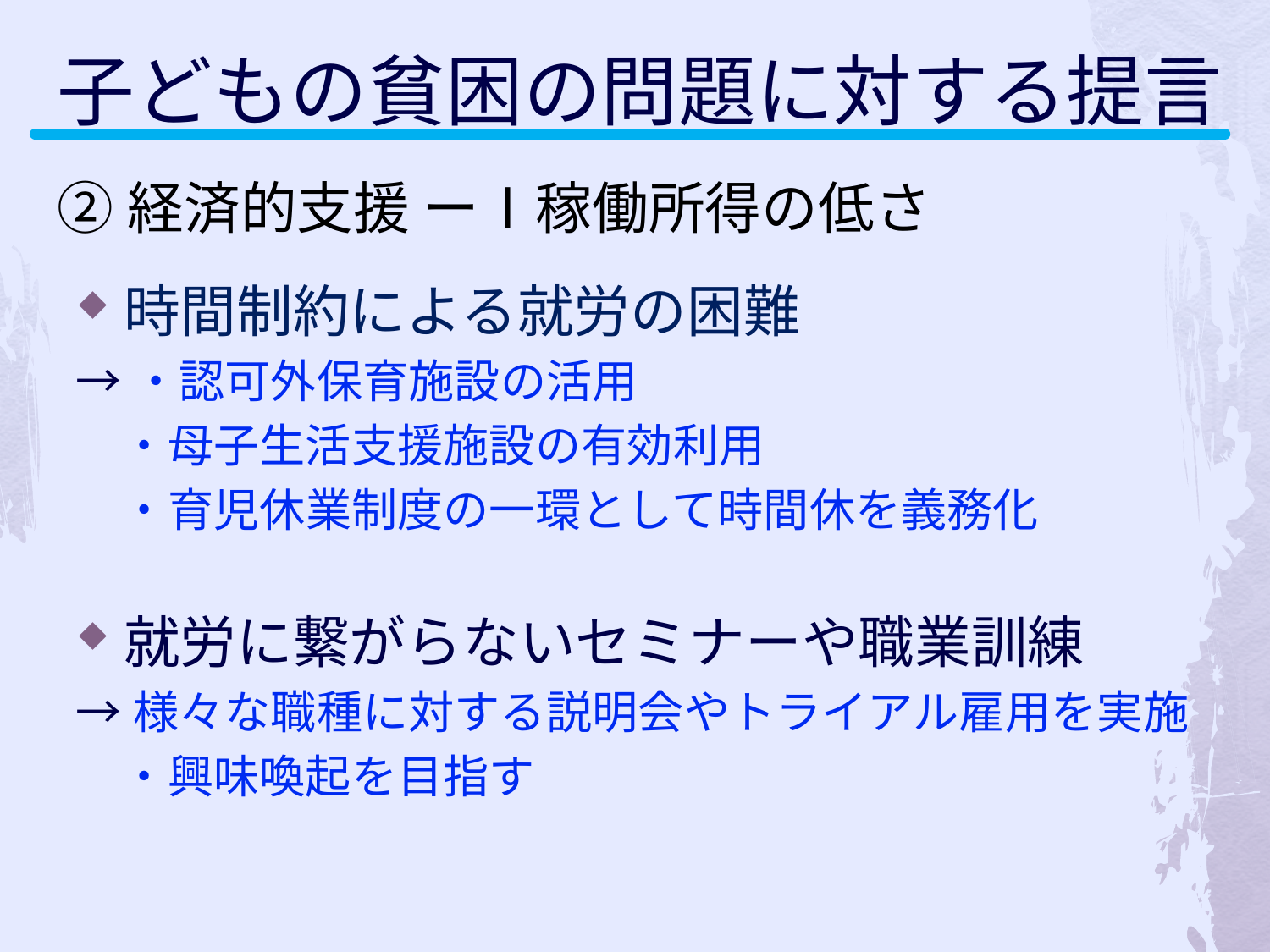

子どもの貧困の問題に対する提言
②経済的支援 ーⅠ稼働所得の低さ
時間制約による就労の困難
→・認可外保育施設の活用
　・母子生活支援施設の有効利用
　・育児休業制度の一環として時間休を義務化

就労に繋がらないセミナーや職業訓練
→様々な職種に対する説明会やトライアル雇用を実施
　・興味喚起を目指す